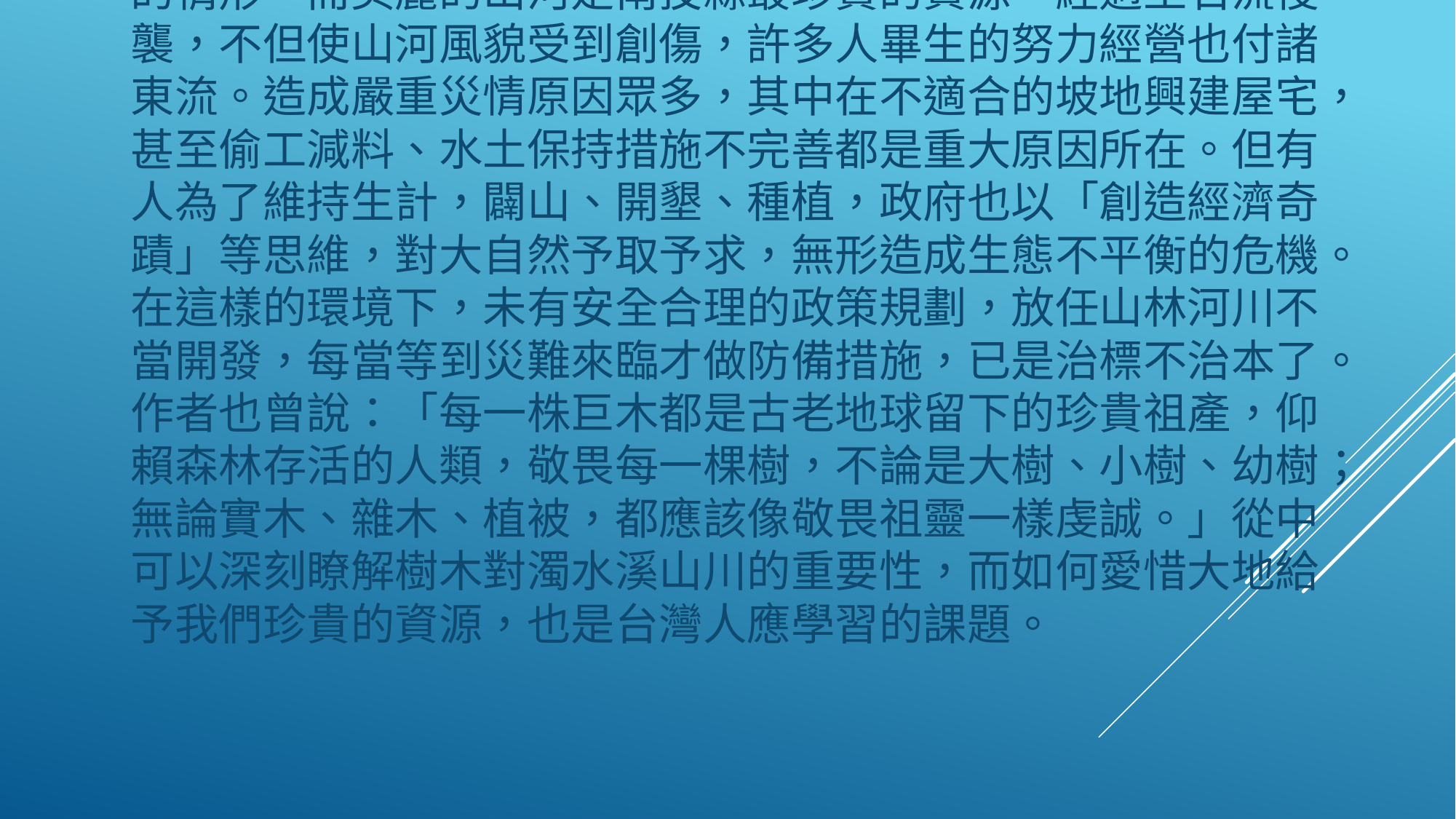

本書也描寫南投縣歷經數個颱風與九二一地震的天災摧殘受創的情形，而美麗的山河是南投縣最珍貴的資源，經過土石流侵襲，不但使山河風貌受到創傷，許多人畢生的努力經營也付諸東流。造成嚴重災情原因眾多，其中在不適合的坡地興建屋宅，甚至偷工減料、水土保持措施不完善都是重大原因所在。但有人為了維持生計，闢山、開墾、種植，政府也以「創造經濟奇蹟」等思維，對大自然予取予求，無形造成生態不平衡的危機。在這樣的環境下，未有安全合理的政策規劃，放任山林河川不當開發，每當等到災難來臨才做防備措施，已是治標不治本了。作者也曾說：「每一株巨木都是古老地球留下的珍貴祖產，仰賴森林存活的人類，敬畏每一棵樹，不論是大樹、小樹、幼樹；無論實木、雜木、植被，都應該像敬畏祖靈一樣虔誠。」從中可以深刻瞭解樹木對濁水溪山川的重要性，而如何愛惜大地給予我們珍貴的資源，也是台灣人應學習的課題。